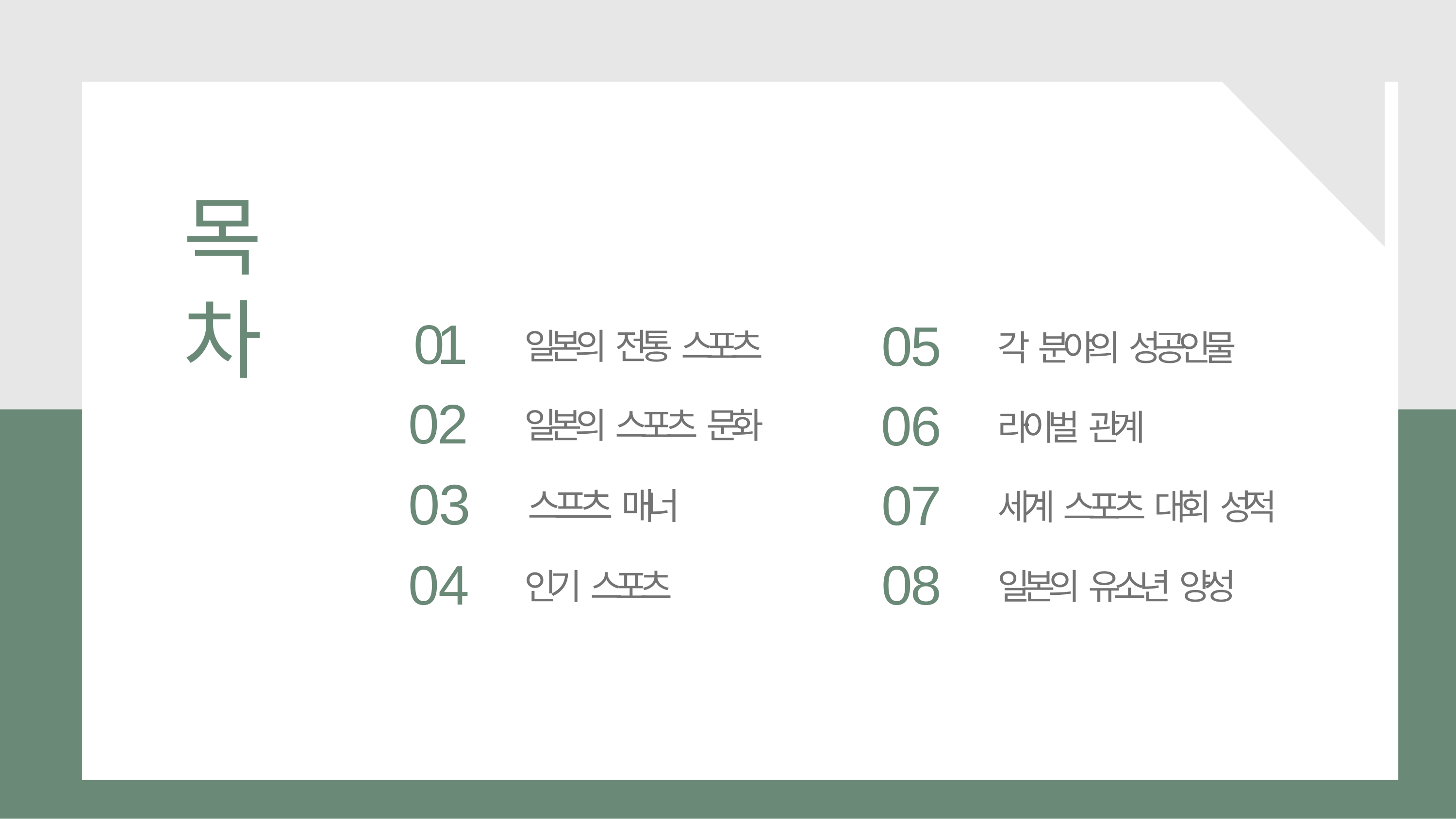

# 목차
01
02
05
06
일본의 전통 스포츠
각 분야의 성공인물
일본의 스포츠 문화
라이벌 관계
03
04
07
08
스프츠 매너
세계 스포츠 대회 성적
인기 스포츠
일본의 유소년 양성